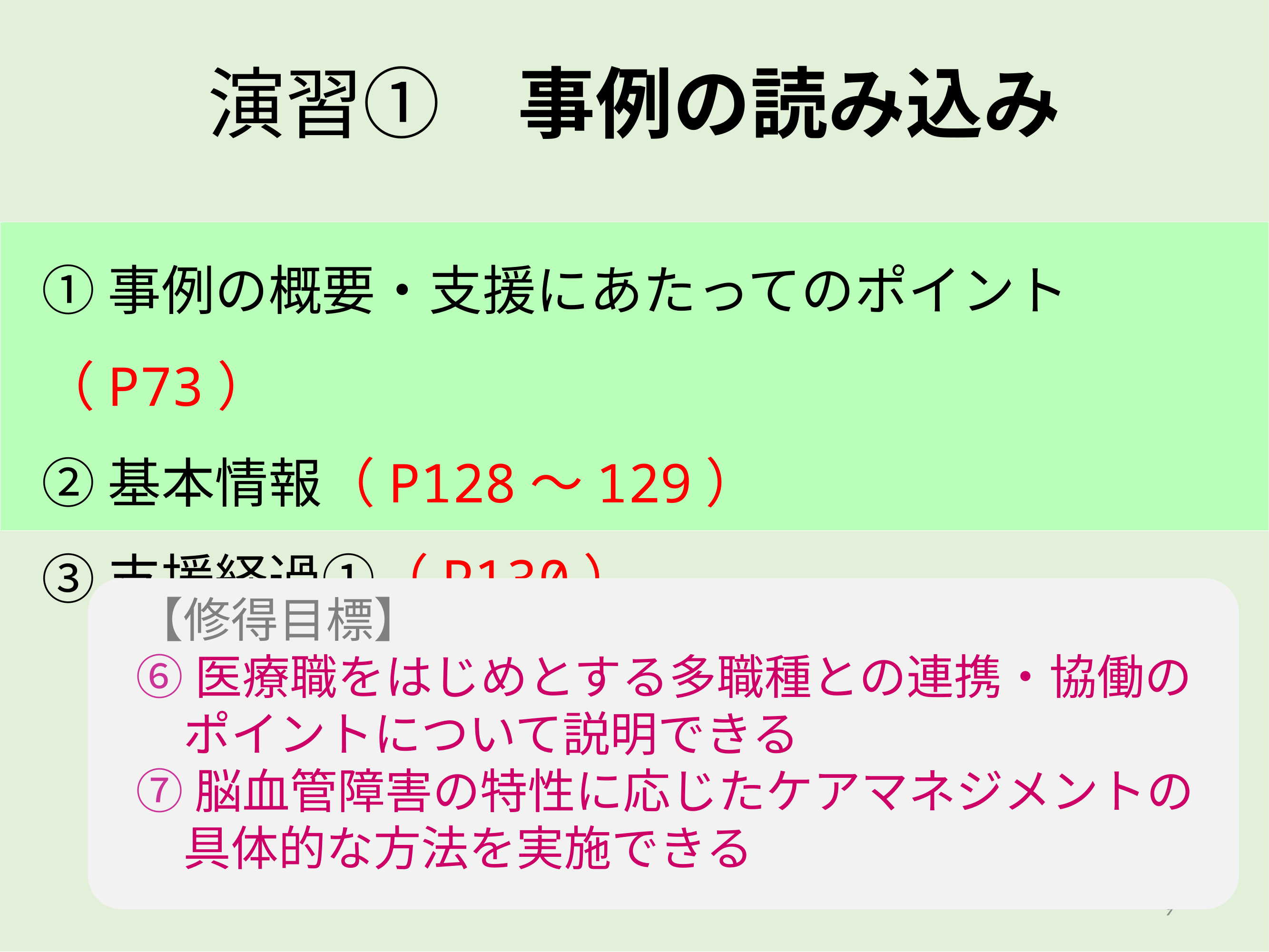

# 演習①　事例の読み込み
①事例の概要・支援にあたってのポイント（P73）
②基本情報（P128～129）
③支援経過①（P130）
【修得目標】
⑥医療職をはじめとする多職種との連携・協働の
　ポイントについて説明できる
⑦脳血管障害の特性に応じたケアマネジメントの
　具体的な方法を実施できる
9